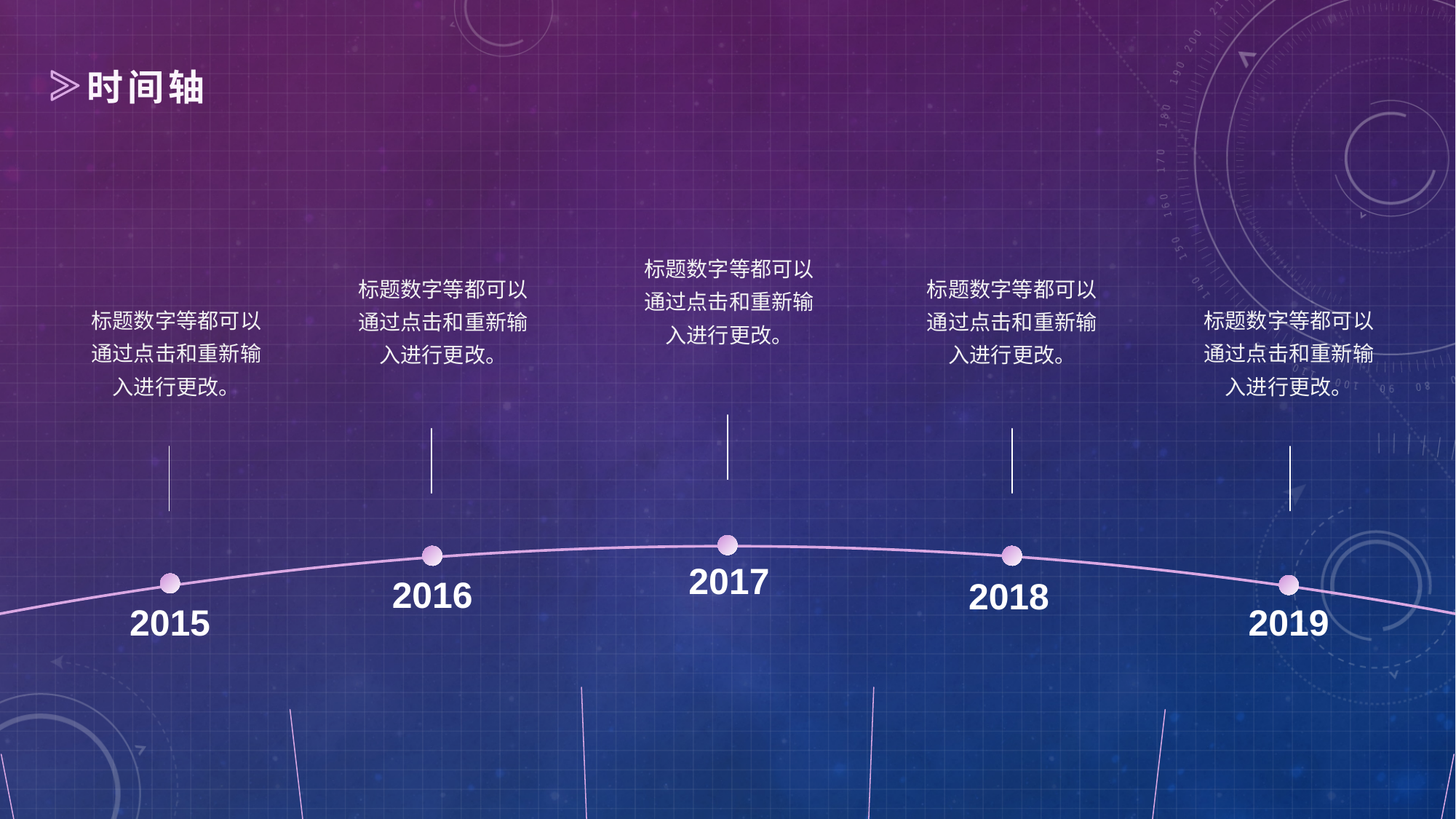

时间轴
标题数字等都可以通过点击和重新输入进行更改。
标题数字等都可以通过点击和重新输入进行更改。
标题数字等都可以通过点击和重新输入进行更改。
标题数字等都可以通过点击和重新输入进行更改。
标题数字等都可以通过点击和重新输入进行更改。

2017
2016
2018

2019
2015